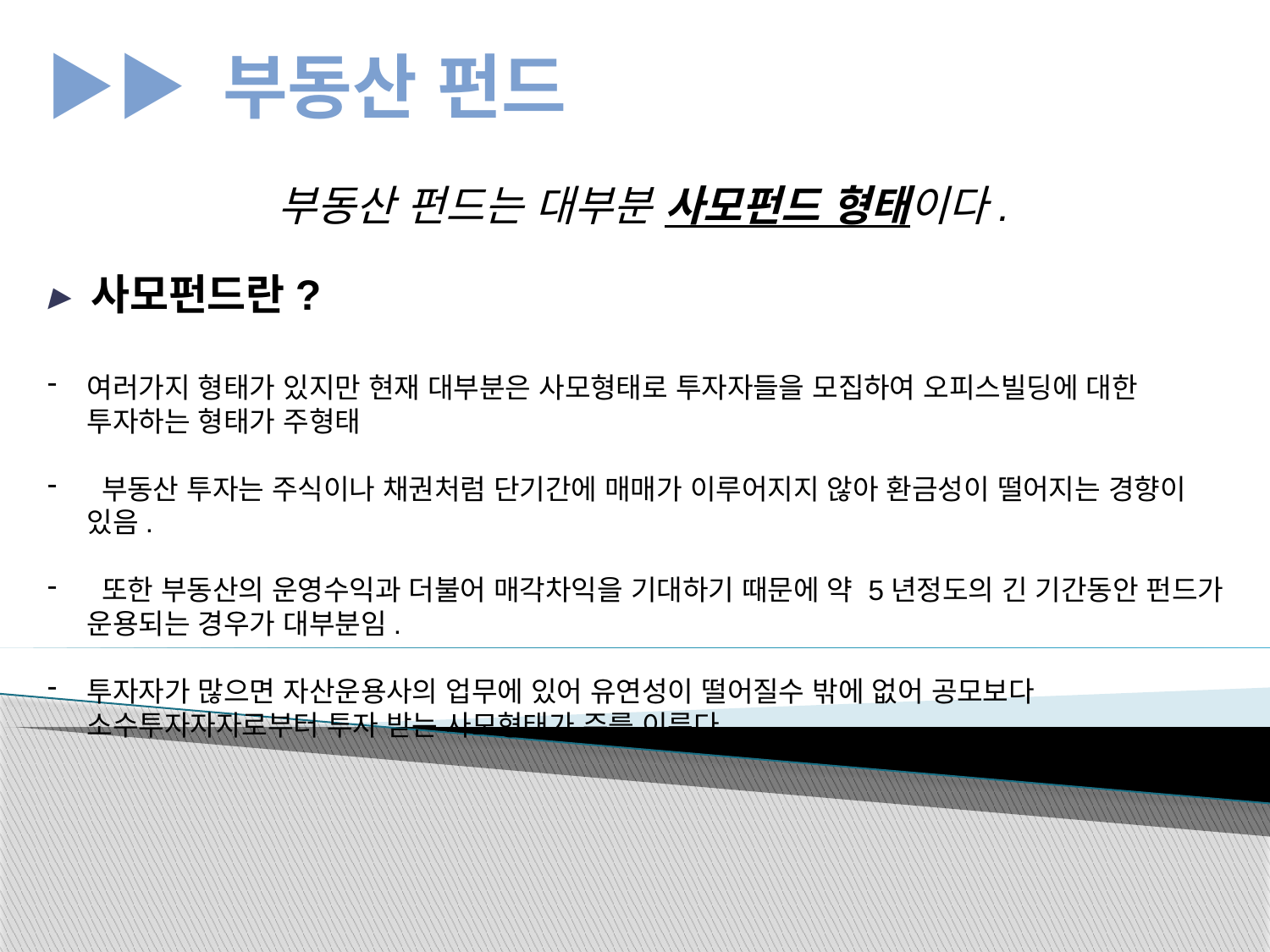

▶▶ 부동산 펀드

부동산 펀드는 대부분 사모펀드 형태이다.

▸ 사모펀드란?

여러가지 형태가 있지만 현재 대부분은 사모형태로 투자자들을 모집하여 오피스빌딩에 대한 투자하는 형태가 주형태

 부동산 투자는 주식이나 채권처럼 단기간에 매매가 이루어지지 않아 환금성이 떨어지는 경향이 있음.

 또한 부동산의 운영수익과 더불어 매각차익을 기대하기 때문에 약 5년정도의 긴 기간동안 펀드가 운용되는 경우가 대부분임.

투자자가 많으면 자산운용사의 업무에 있어 유연성이 떨어질수 밖에 없어 공모보다 소수투자자자로부터 투자 받는 사모형태가 주를 이룬다.